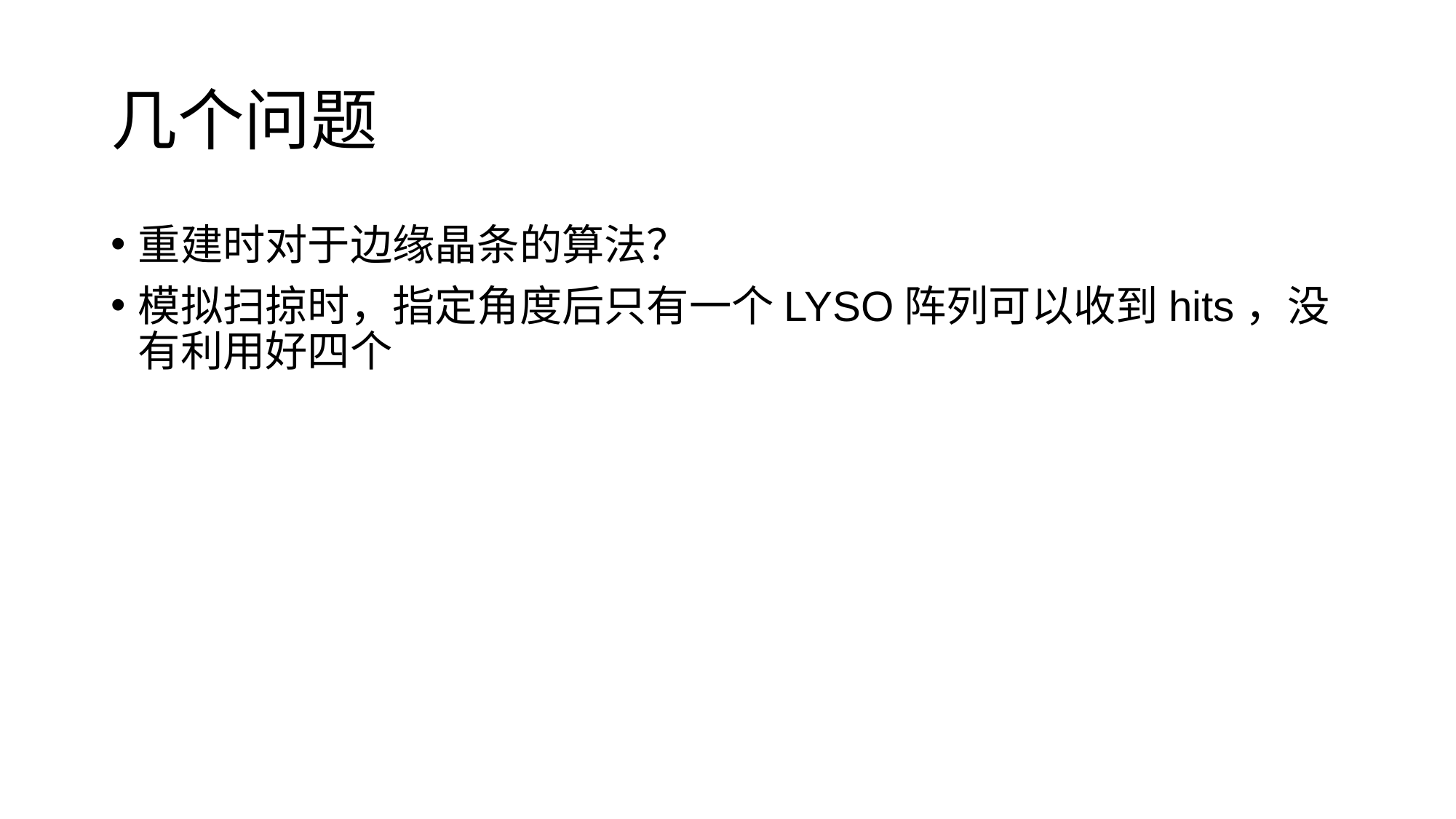

# 几个问题
重建时对于边缘晶条的算法？
模拟扫掠时，指定角度后只有一个LYSO阵列可以收到hits，没有利用好四个